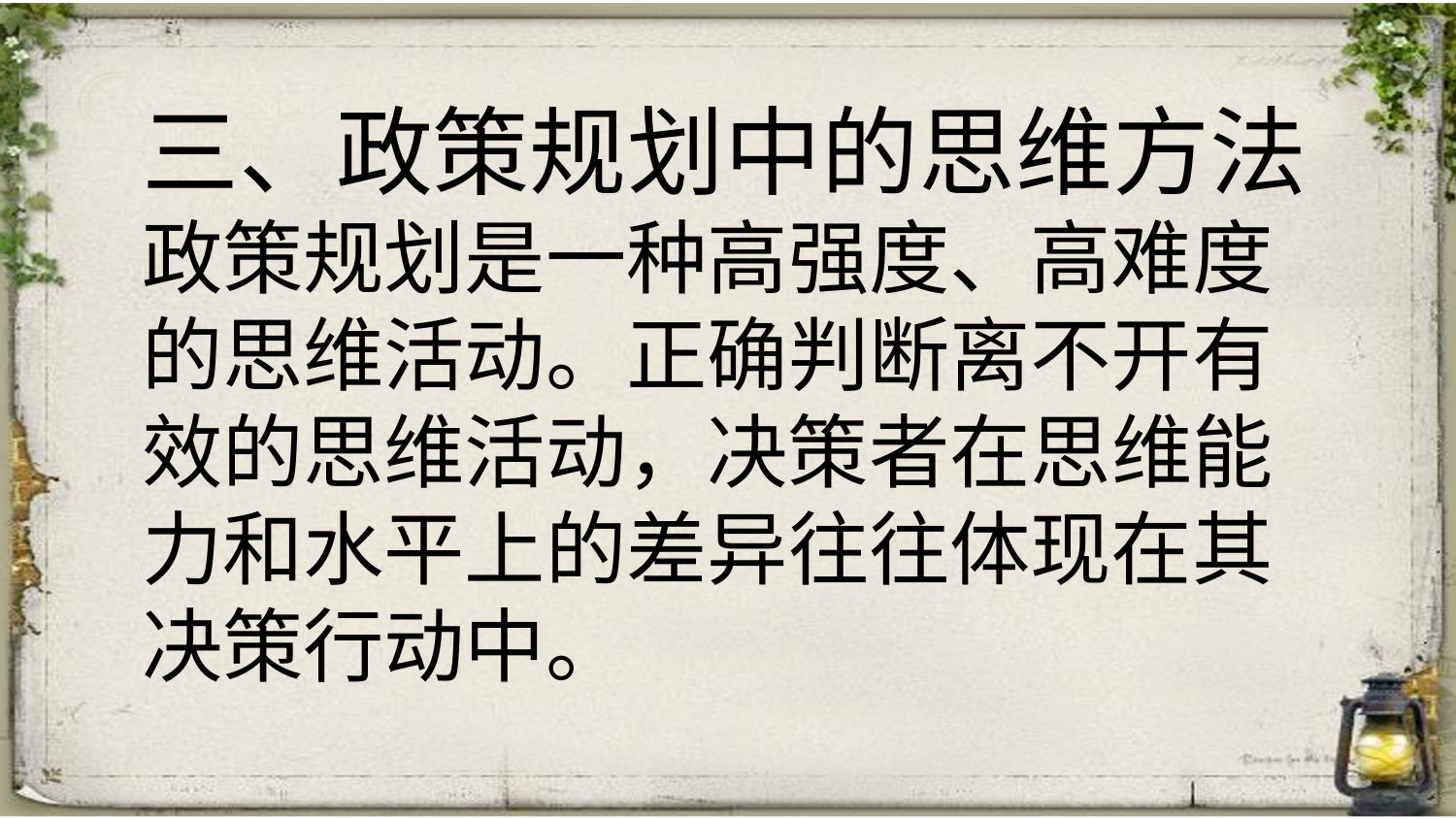

三、政策规划中的思维方法
政策规划是一种高强度、高难度的思维活动。正确判断离不开有效的思维活动，决策者在思维能力和水平上的差异往往体现在其决策行动中。